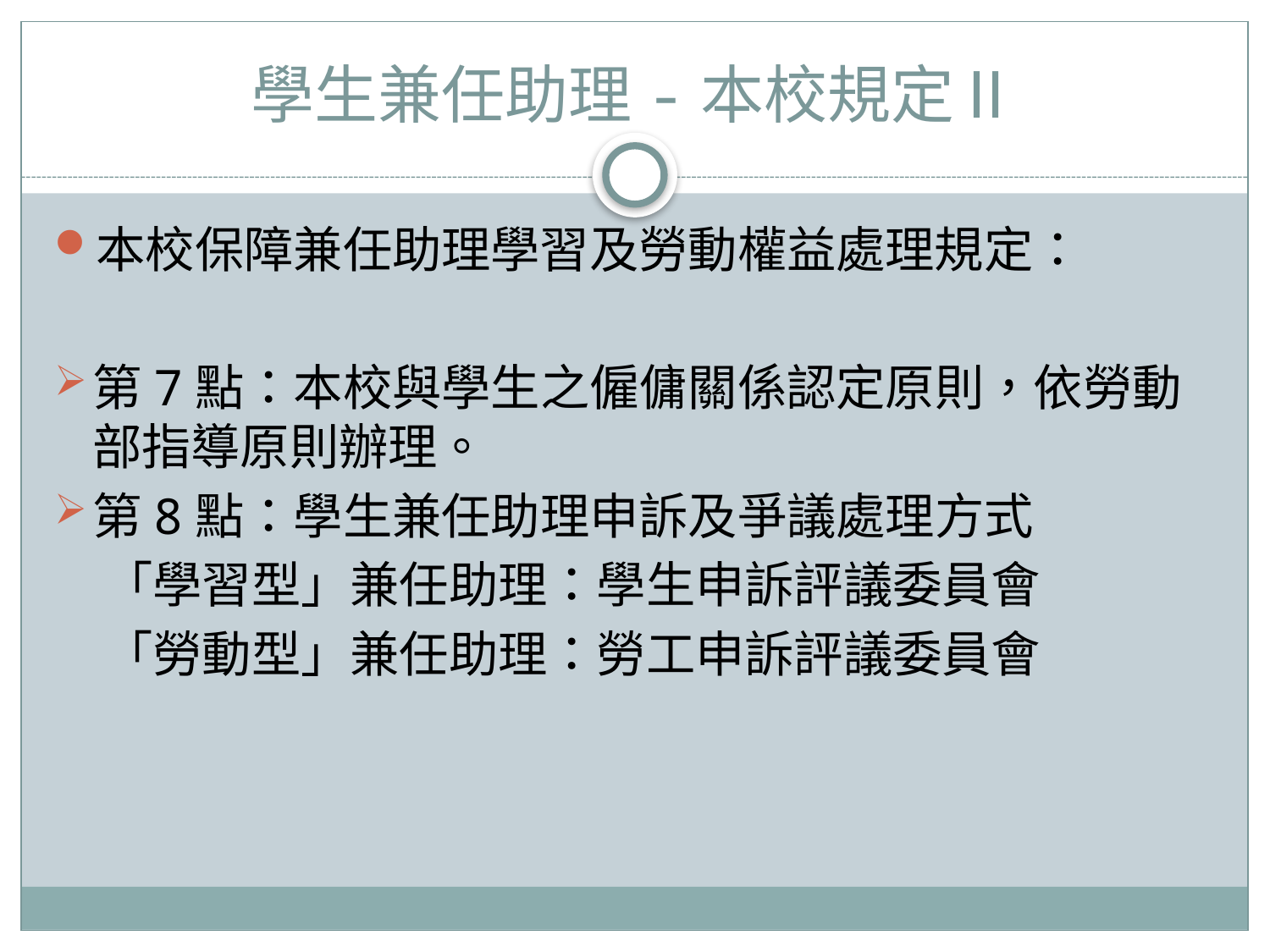

# 學生兼任助理-本校規定Ⅱ
本校保障兼任助理學習及勞動權益處理規定：

第7點：本校與學生之僱傭關係認定原則，依勞動部指導原則辦理。
第8點：學生兼任助理申訴及爭議處理方式
　「學習型」兼任助理：學生申訴評議委員會
　「勞動型」兼任助理：勞工申訴評議委員會